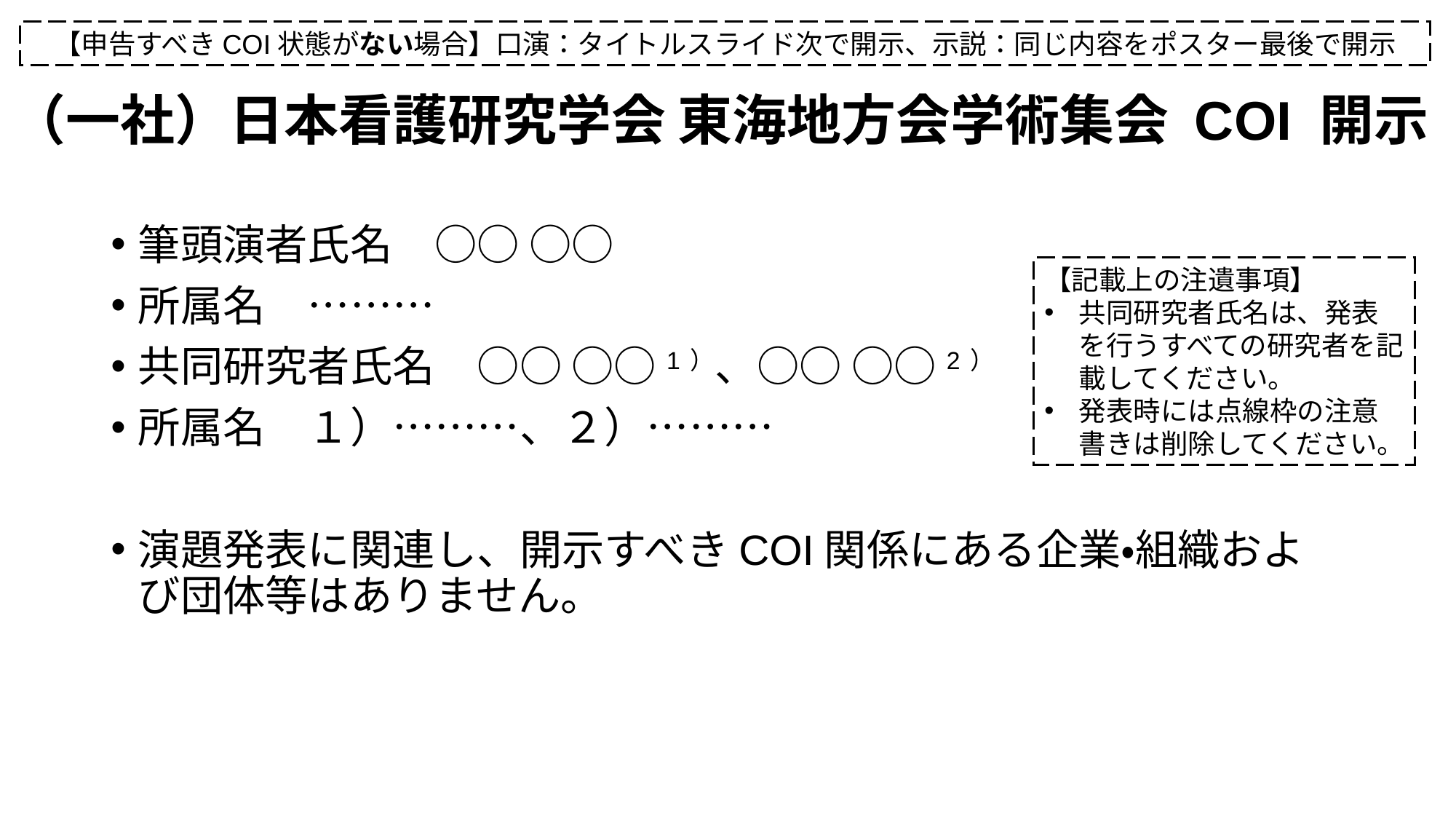

【申告すべきCOI状態がない場合】口演：タイトルスライド次で開示、示説：同じ内容をポスター最後で開示
# （一社）日本看護研究学会 東海地方会学術集会 COI 開示
筆頭演者氏名　○○ ○○
所属名　………
共同研究者氏名　○○ ○○1）、○○ ○○2）
所属名　１）………、２）………

演題発表に関連し、開示すべきCOI関係にある企業・組織および団体等はありません。
【記載上の注遺事項】
共同研究者氏名は、発表を行うすべての研究者を記載してください。
発表時には点線枠の注意書きは削除してください。